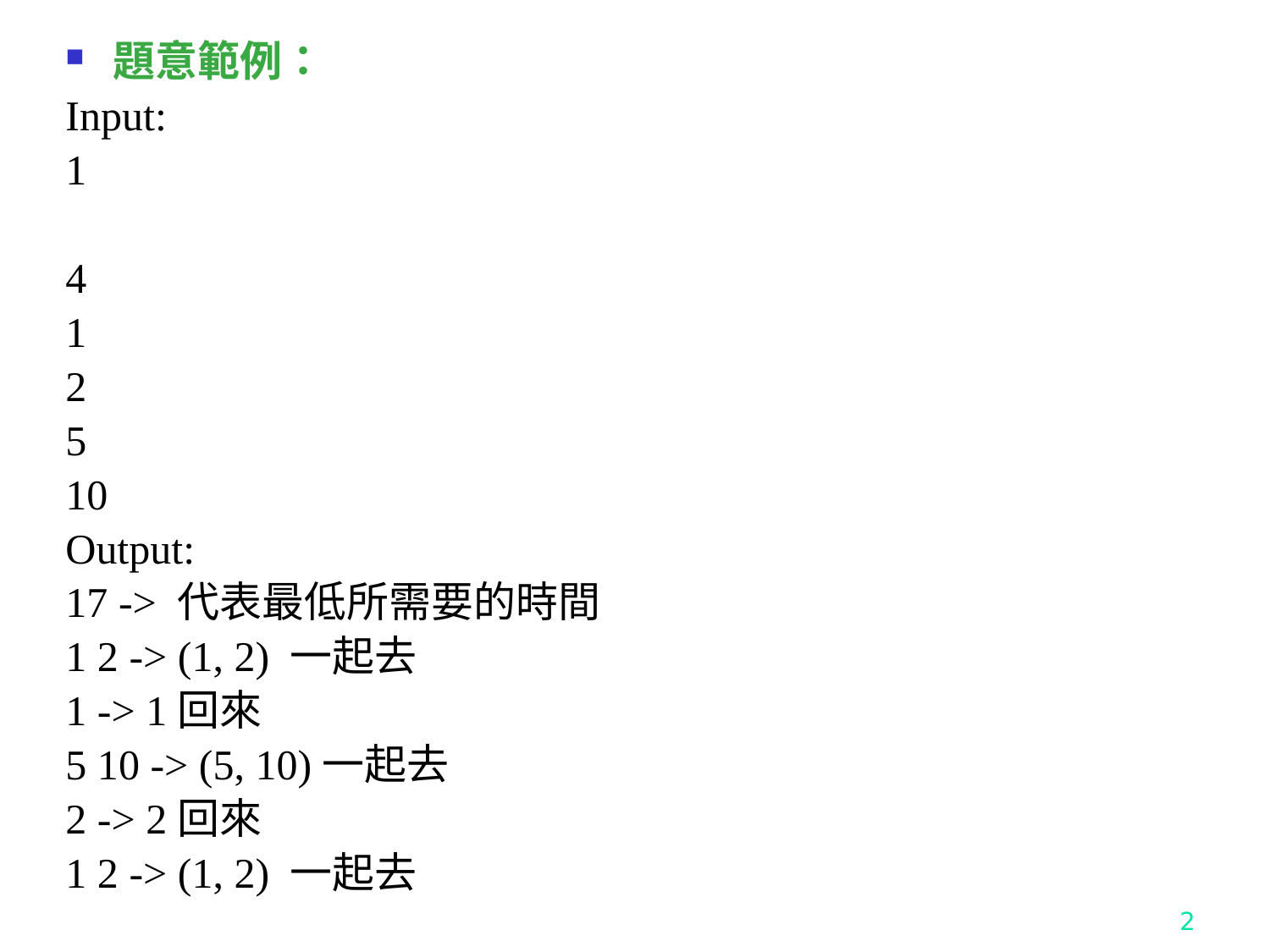

題意範例：
Input:
1

4
1
2
5
10
Output:
17 -> 代表最低所需要的時間
1 2 -> (1, 2) 一起去
1 -> 1回來
5 10 -> (5, 10)一起去
2 -> 2回來
1 2 -> (1, 2) 一起去
2